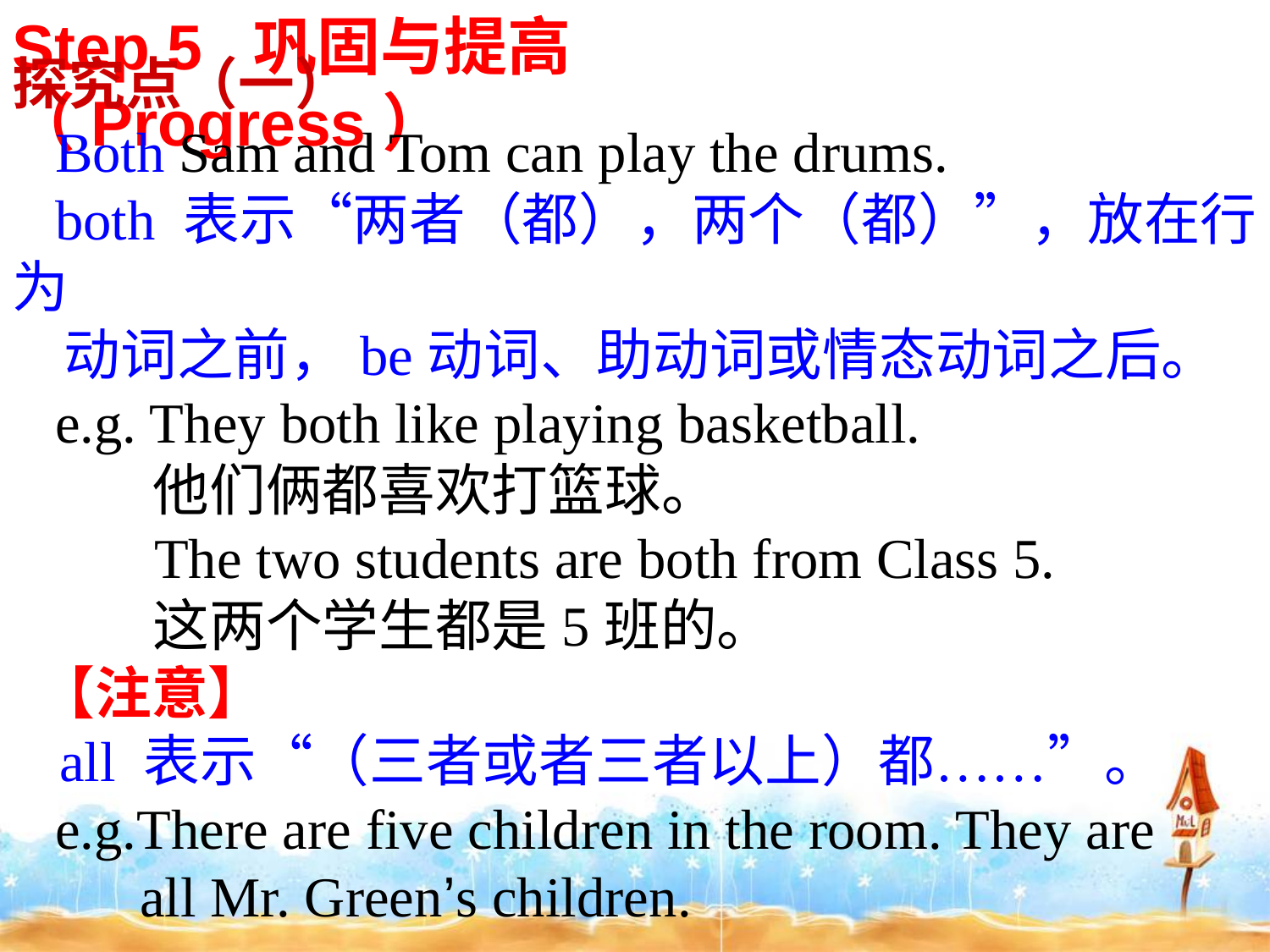

Step 5  巩固与提高（Progress）
探究点（一）
   Both Sam and Tom can play the drums.
   both 表示“两者（都），两个（都）”，放在行为
   动词之前，be动词、助动词或情态动词之后。
   e.g. They both like playing basketball.
          他们俩都喜欢打篮球。
          The two students are both from Class 5.
          这两个学生都是5班的。
 【注意】
   all 表示“（三者或者三者以上）都……”。
   e.g.There are five children in the room. They are
         all Mr. Green’s children.